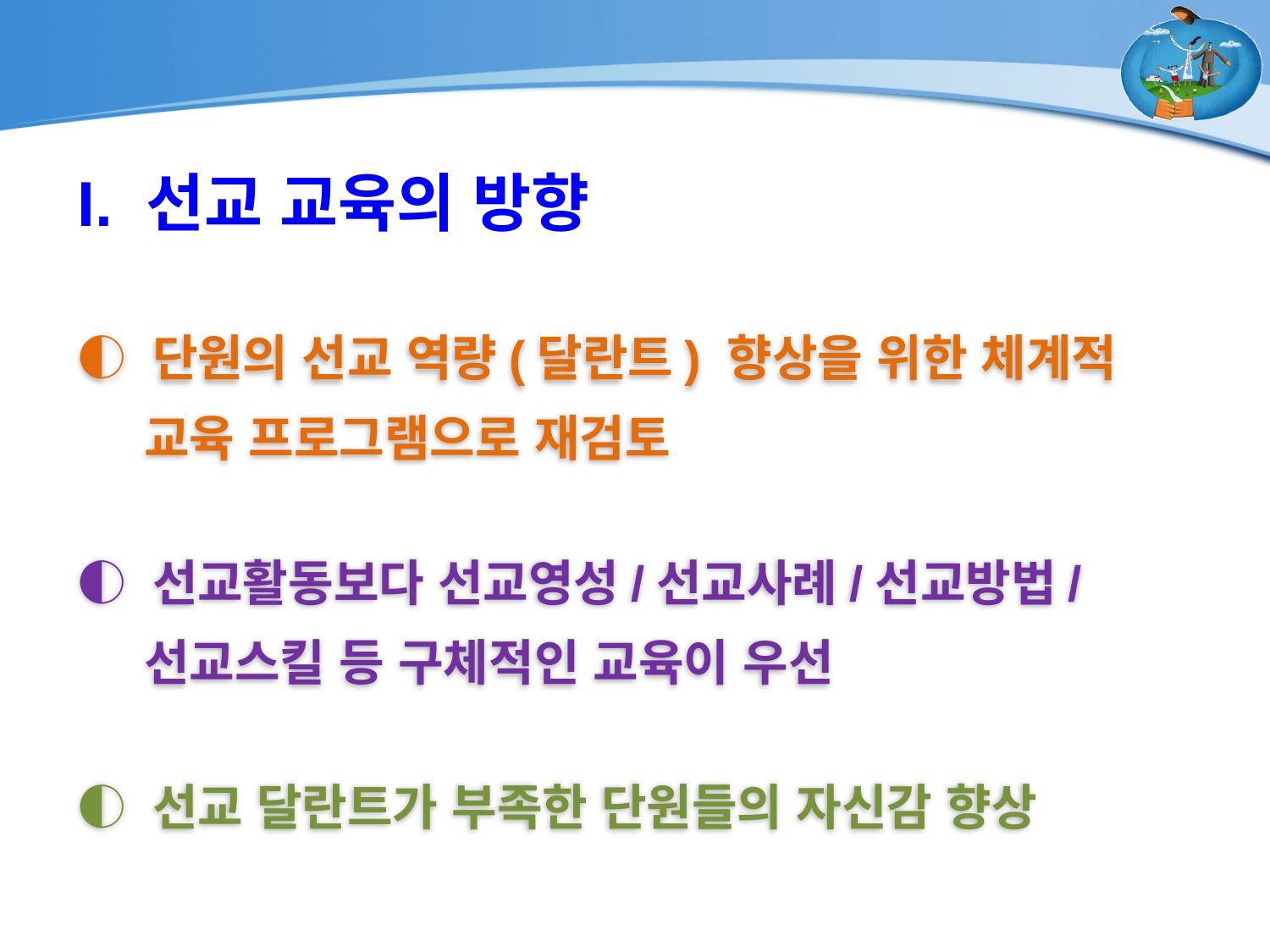

I. 선교 교육의 방향
◐ 단원의 선교 역량(달란트) 향상을 위한 체계적
    교육 프로그램으로 재검토

◐ 선교활동보다 선교영성/선교사례/선교방법/
    선교스킬 등 구체적인 교육이 우선

◐ 선교 달란트가 부족한 단원들의 자신감 향상